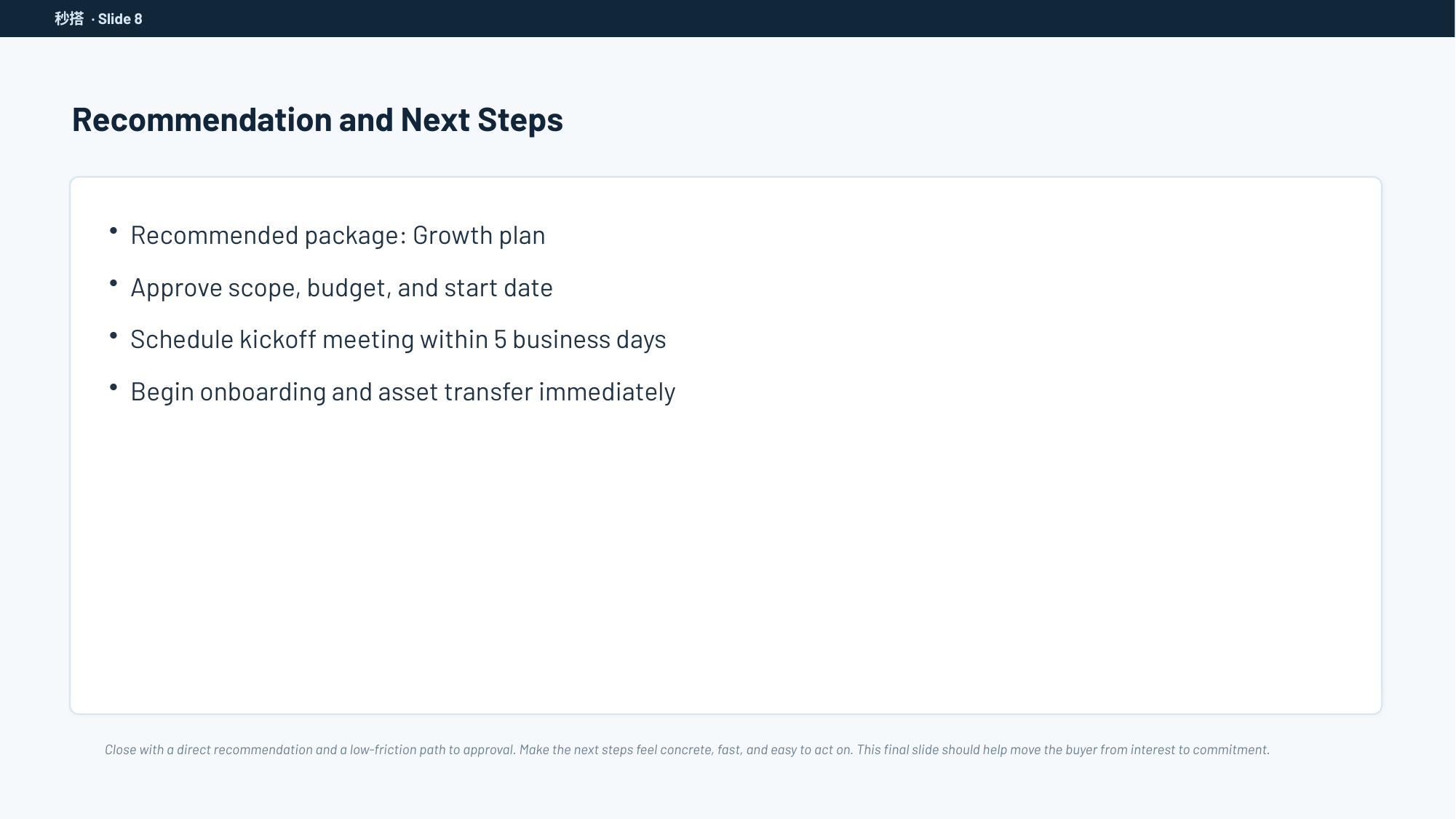

秒搭 · Slide 8
Recommendation and Next Steps

Recommended package: Growth plan
Approve scope, budget, and start date
Schedule kickoff meeting within 5 business days
Begin onboarding and asset transfer immediately
Close with a direct recommendation and a low-friction path to approval. Make the next steps feel concrete, fast, and easy to act on. This final slide should help move the buyer from interest to commitment.